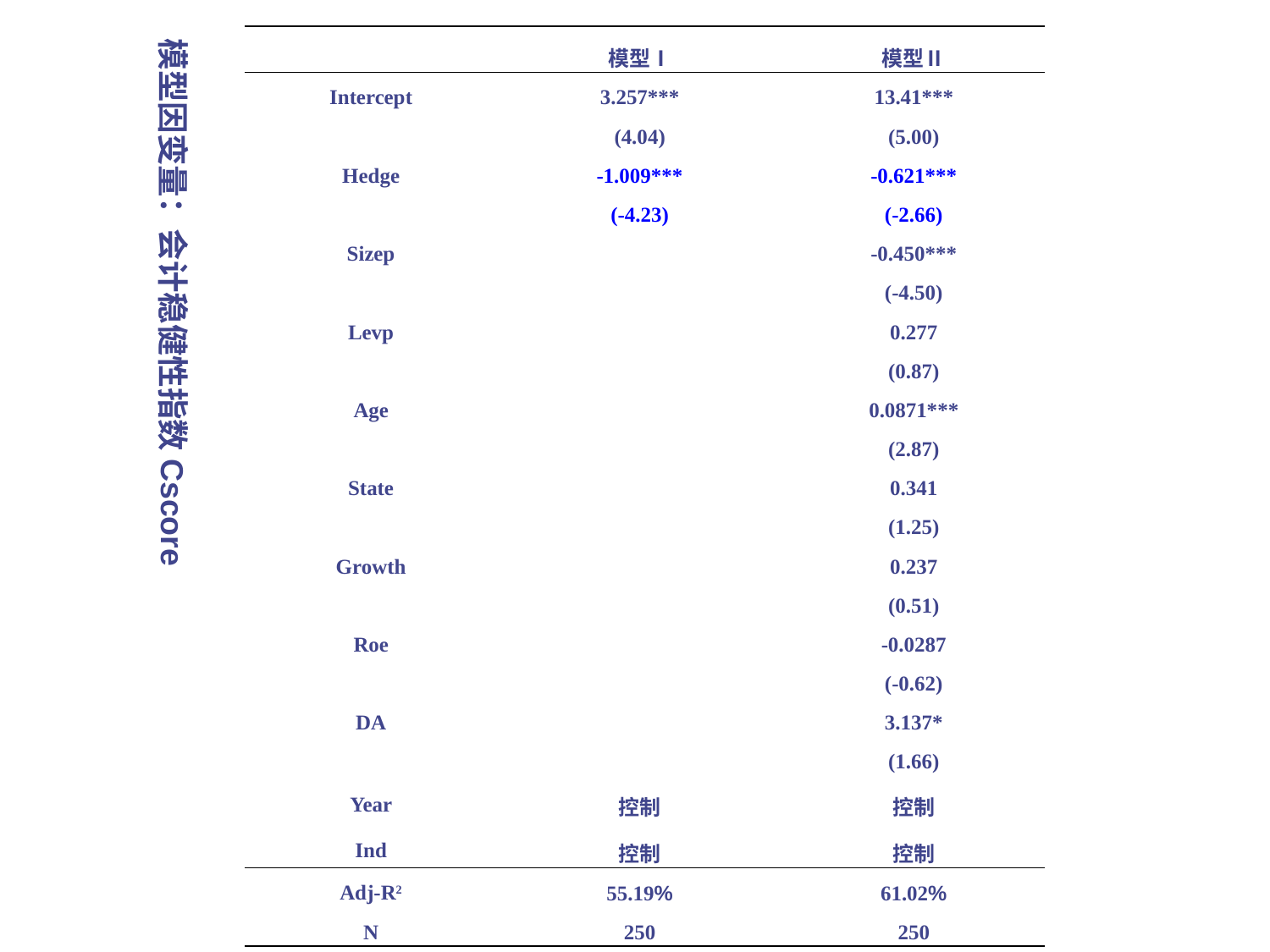

模型因变量：会计稳健性指数Cscore
|  | 模型Ⅰ | 模型Ⅱ |
| --- | --- | --- |
| Intercept | 3.257\*\*\* | 13.41\*\*\* |
|  | (4.04) | (5.00) |
| Hedge | -1.009\*\*\* | -0.621\*\*\* |
|  | (-4.23) | (-2.66) |
| Sizep |  | -0.450\*\*\* |
|  |  | (-4.50) |
| Levp |  | 0.277 |
|  |  | (0.87) |
| Age |  | 0.0871\*\*\* |
|  |  | (2.87) |
| State |  | 0.341 |
|  |  | (1.25) |
| Growth |  | 0.237 |
|  |  | (0.51) |
| Roe |  | -0.0287 |
|  |  | (-0.62) |
| DA |  | 3.137\* |
|  |  | (1.66) |
| Year | 控制 | 控制 |
| Ind | 控制 | 控制 |
| Adj-R2 | 55.19% | 61.02% |
| N | 250 | 250 |